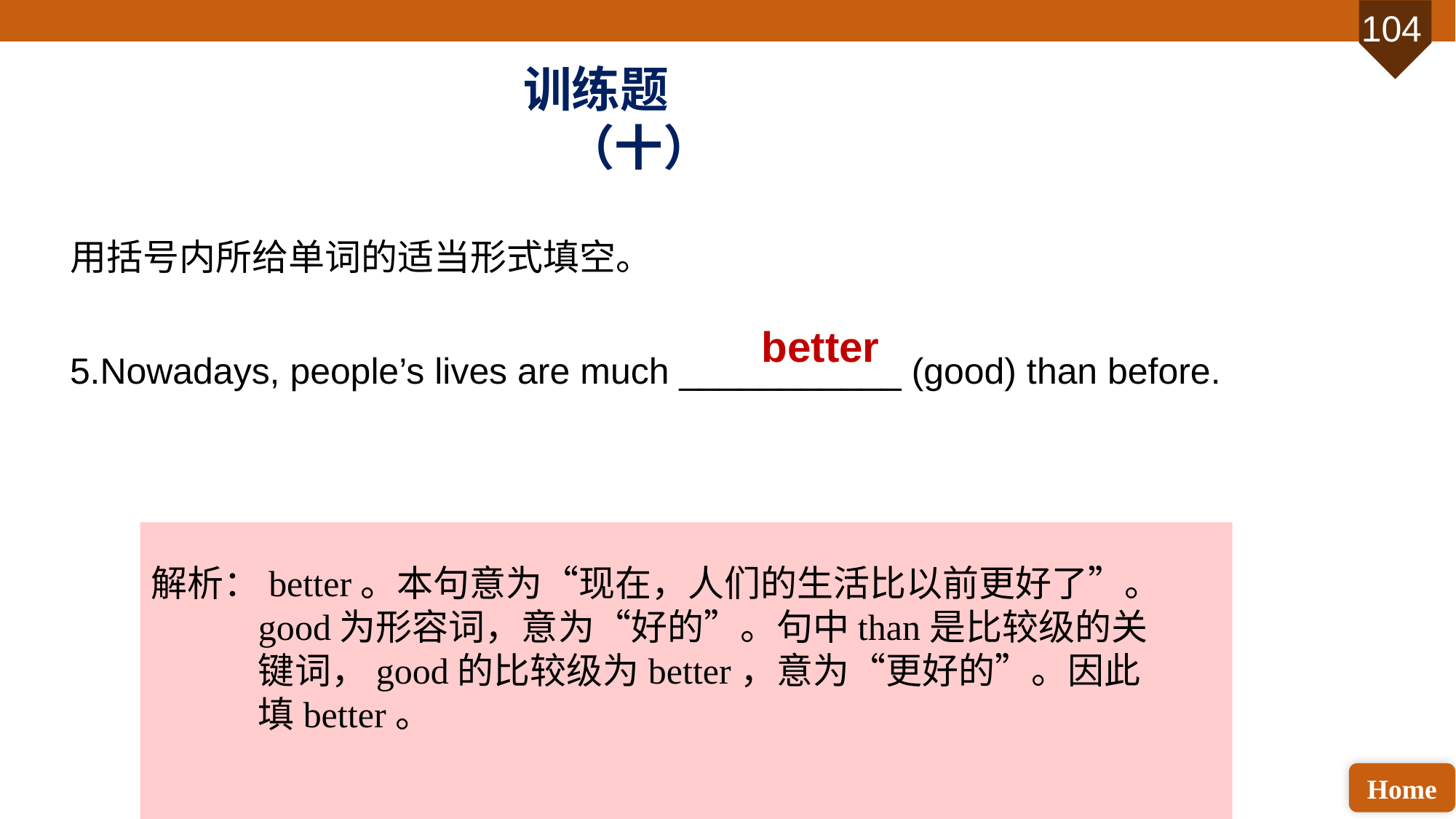

训练题（十）
用括号内所给单词的适当形式填空。

5.Nowadays, people’s lives are much ___________ (good) than before.
better

解析：better。本句意为“现在，人们的生活比以前更好了”。good为形容词，意为“好的”。句中than是比较级的关键词，good的比较级为better，意为“更好的”。因此填better。